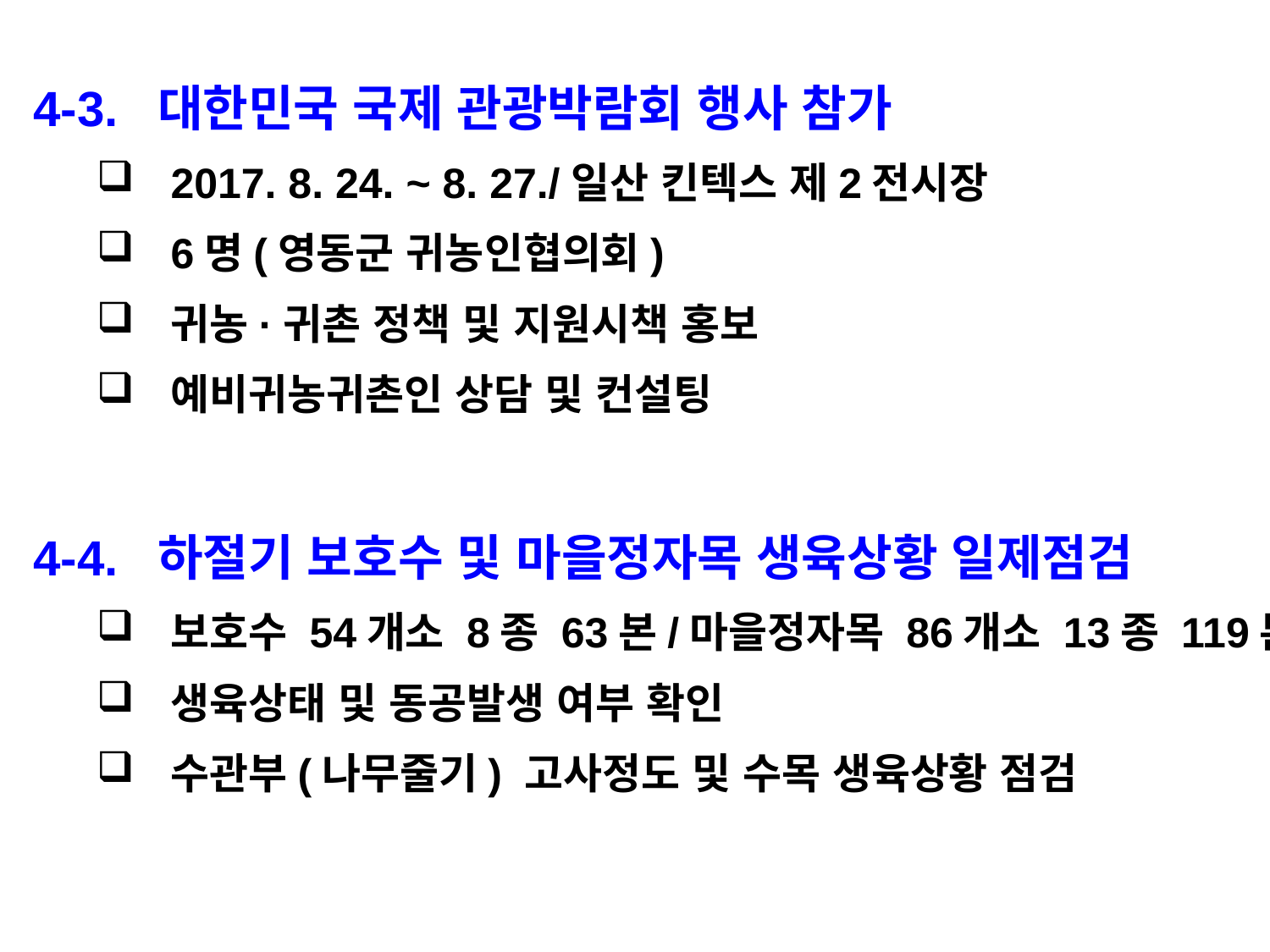

4-3.  대한민국 국제 관광박람회 행사 참가
2017. 8. 24. ~ 8. 27./일산 킨텍스 제2전시장
6명(영동군 귀농인협의회)
귀농·귀촌 정책 및 지원시책 홍보
예비귀농귀촌인 상담 및 컨설팅

4-4.  하절기 보호수 및 마을정자목 생육상황 일제점검
보호수 54개소 8종 63본/마을정자목 86개소 13종 119본
생육상태 및 동공발생 여부 확인
수관부(나무줄기) 고사정도 및 수목 생육상황 점검